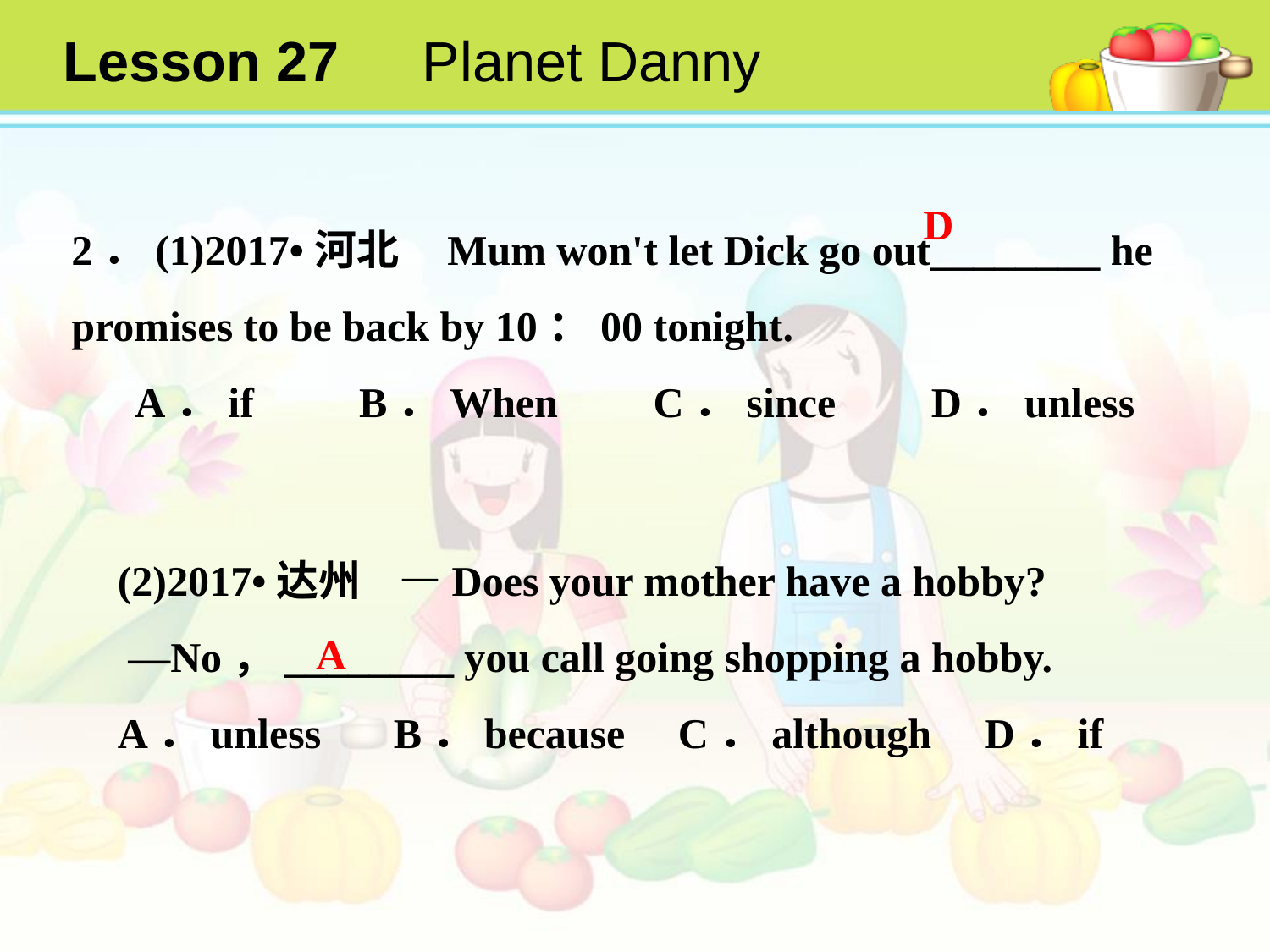

Lesson 27　Planet Danny
2．(1)2017•河北    Mum won't let Dick go out________ he promises to be back by 10：00 tonight.
      A．if　　B．When         C．since         D．unless
D
(2)2017•达州    —Does your mother have a hobby?
 —No，________ you call going shopping a hobby.
A．unless　 B．because     C．although     D．if
A